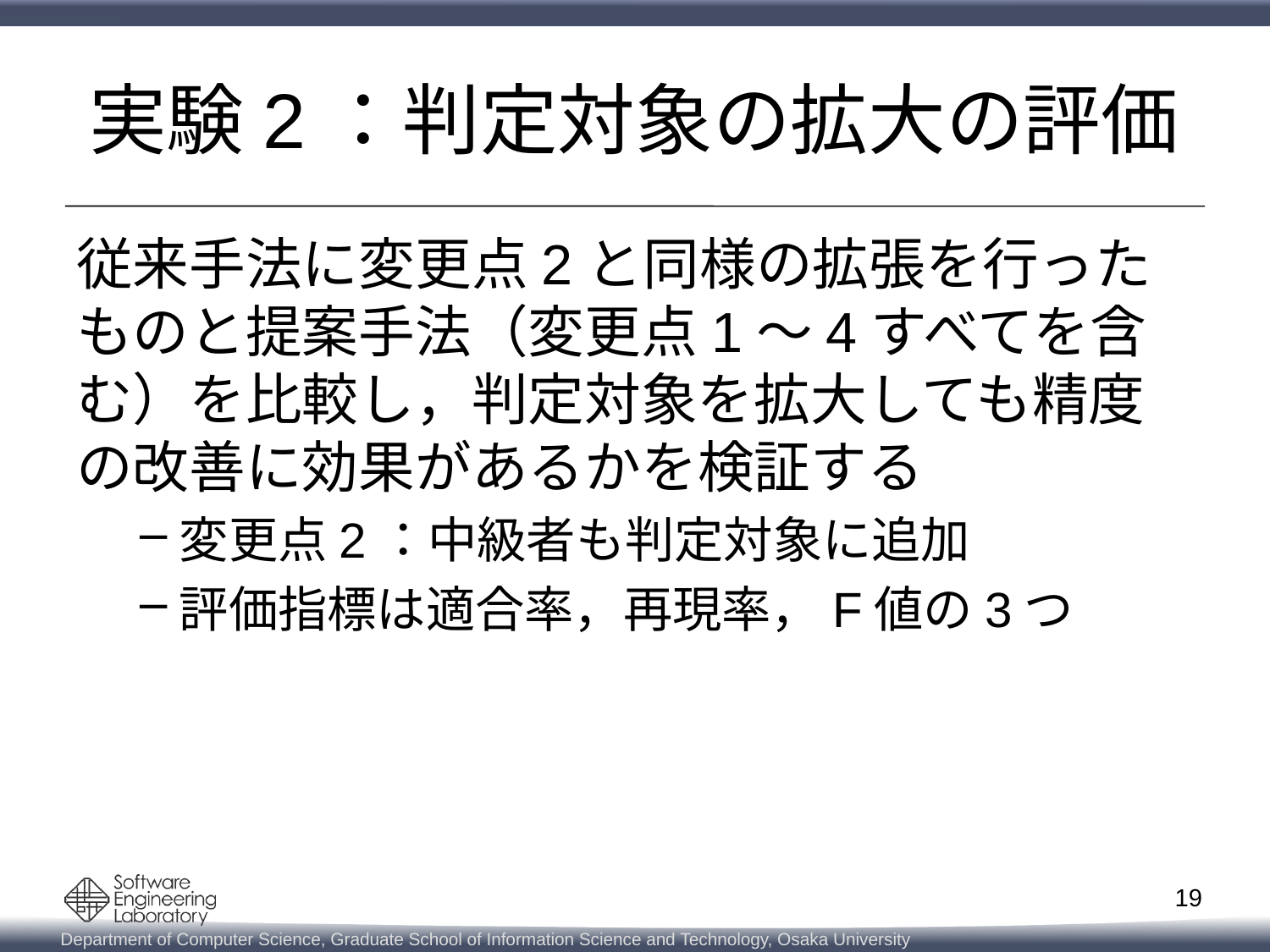

# 実験2：判定対象の拡大の評価
従来手法に変更点2と同様の拡張を行ったものと提案手法（変更点1～4すべてを含む）を比較し，判定対象を拡大しても精度の改善に効果があるかを検証する
変更点2：中級者も判定対象に追加
評価指標は適合率，再現率，F値の3つ

19